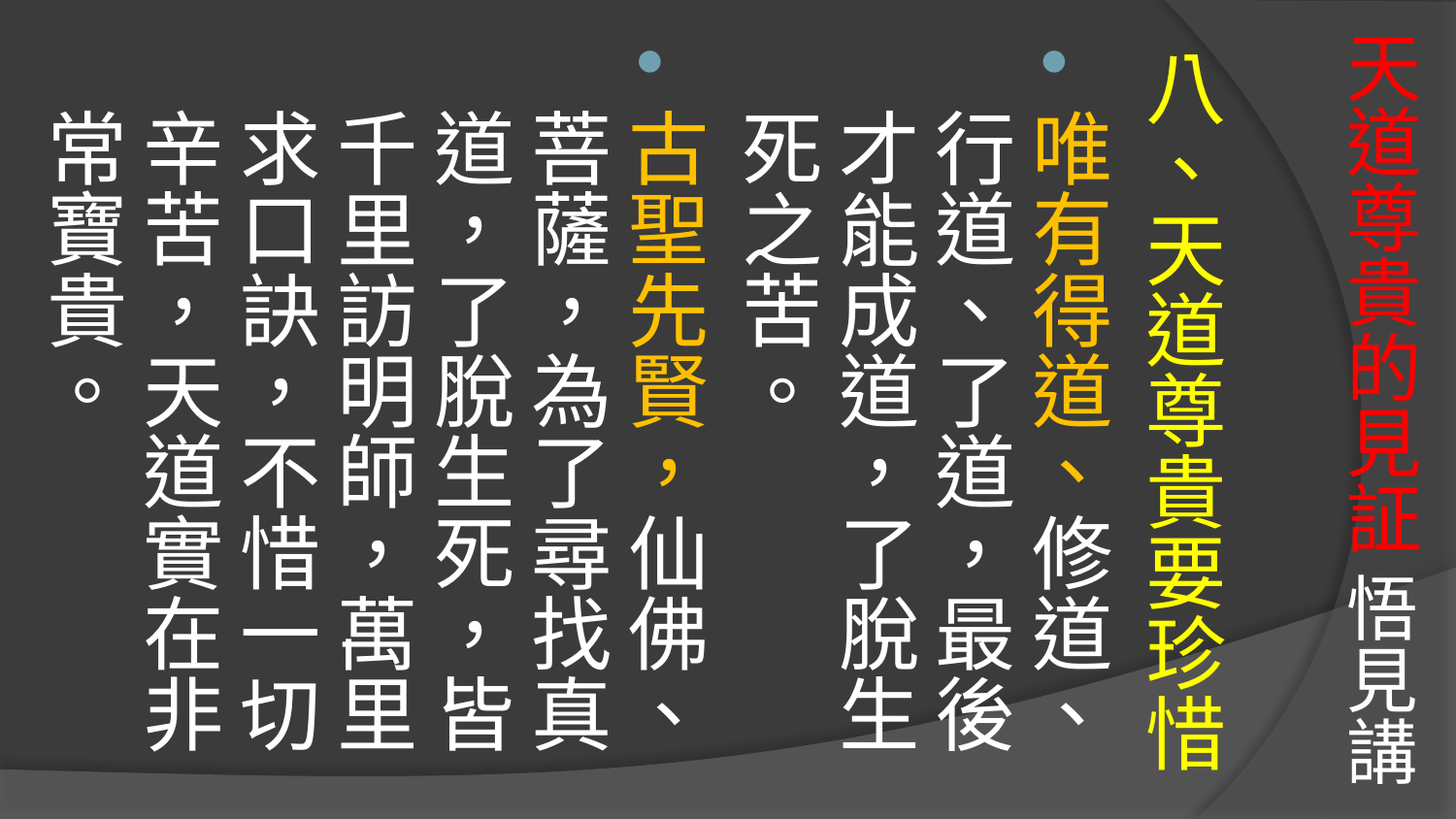

# 天道尊貴的見証 悟見講
八、天道尊貴要珍惜
唯有得道、修道、行道、了道，最後才能成道，了脫生死之苦。
古聖先賢，仙佛、菩薩，為了尋找真道，了脫生死，皆千里訪明師，萬里求口訣，不惜一切辛苦，天道實在非常寶貴。